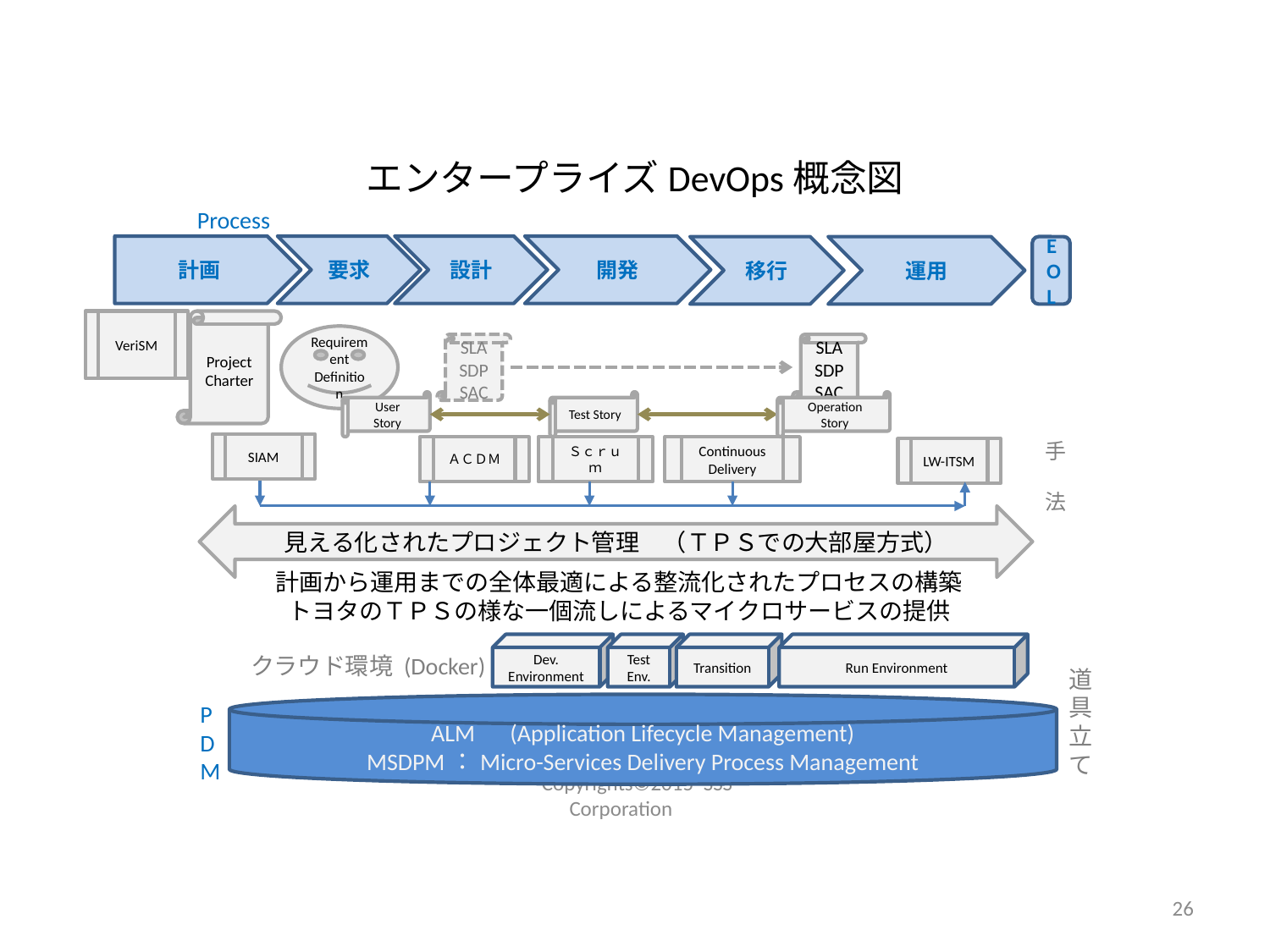

# エンタープライズDevOps概念図
Process
計画
要求
設計
開発
移行
運用
EOL

　　　手
　法

Project
Charter
VeriSM
Requirement Definition
SLA
SDP
SAC
SLA
SDP
SAC
User Story
Test Story
Operation Story
SIAM
ＡＣＤＭ
Ｓｃｒｕｍ
Continuous Delivery
LW-ITSM
見える化されたプロジェクト管理　（ＴＰＳでの大部屋方式）
計画から運用までの全体最適による整流化されたプロセスの構築
トヨタのＴＰＳの様な一個流しによるマイクロサービスの提供
Dev. Environment
Test Env.
Transition
Run Environment
クラウド環境 (Docker)
道具立て
PDM
ALM　(Application Lifecycle Management)
MSDPM：Micro-Services Delivery Process Management
Copyrights©2015  SSS Corporation
26